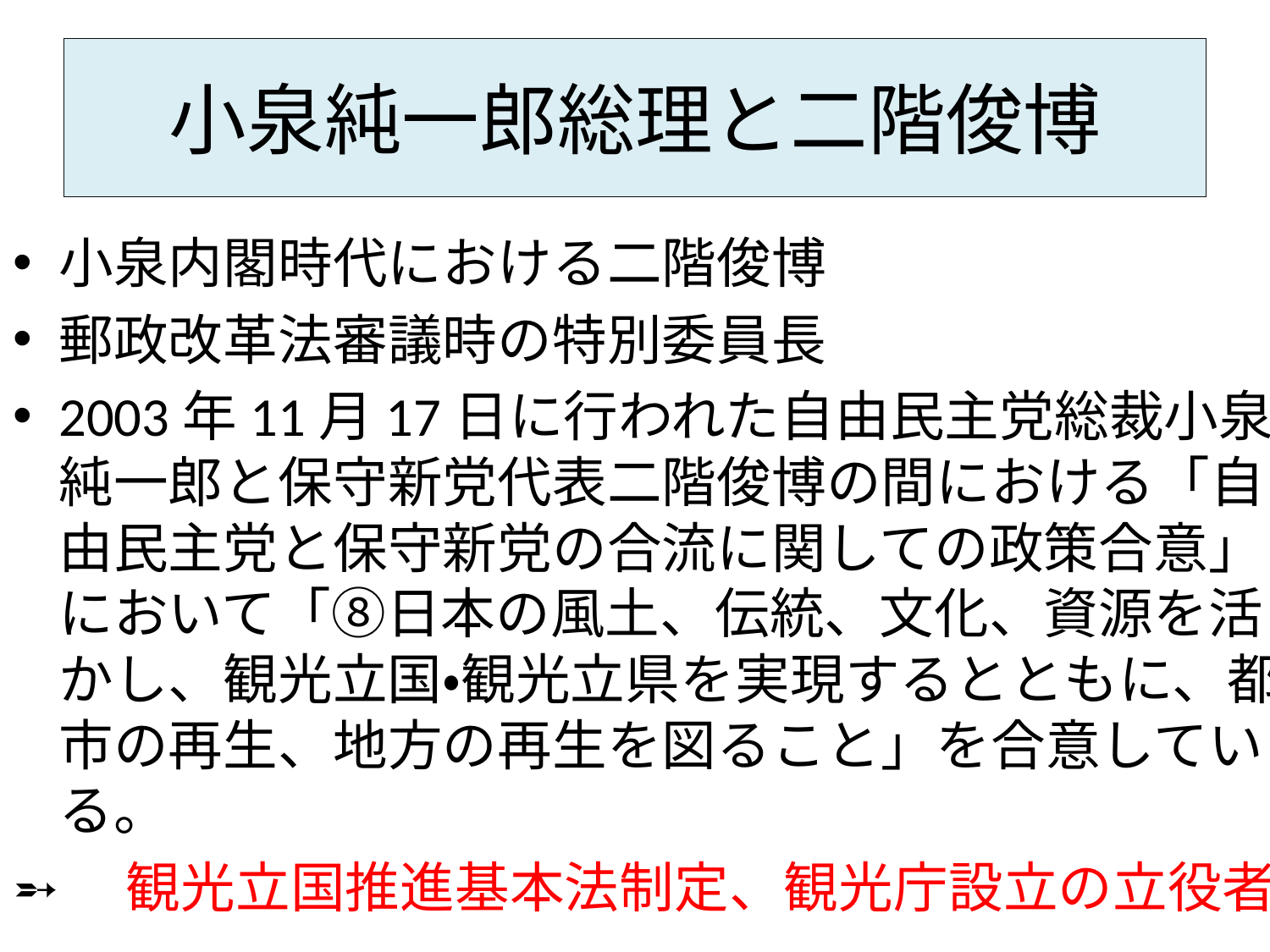

# 小泉純一郎総理と二階俊博
小泉内閣時代における二階俊博
郵政改革法審議時の特別委員長
2003年11月17日に行われた自由民主党総裁小泉純一郎と保守新党代表二階俊博の間における「自由民主党と保守新党の合流に関しての政策合意」において「⑧日本の風土、伝統、文化、資源を活かし、観光立国・観光立県を実現するとともに、都市の再生、地方の再生を図ること」を合意している。
➵　観光立国推進基本法制定、観光庁設立の立役者